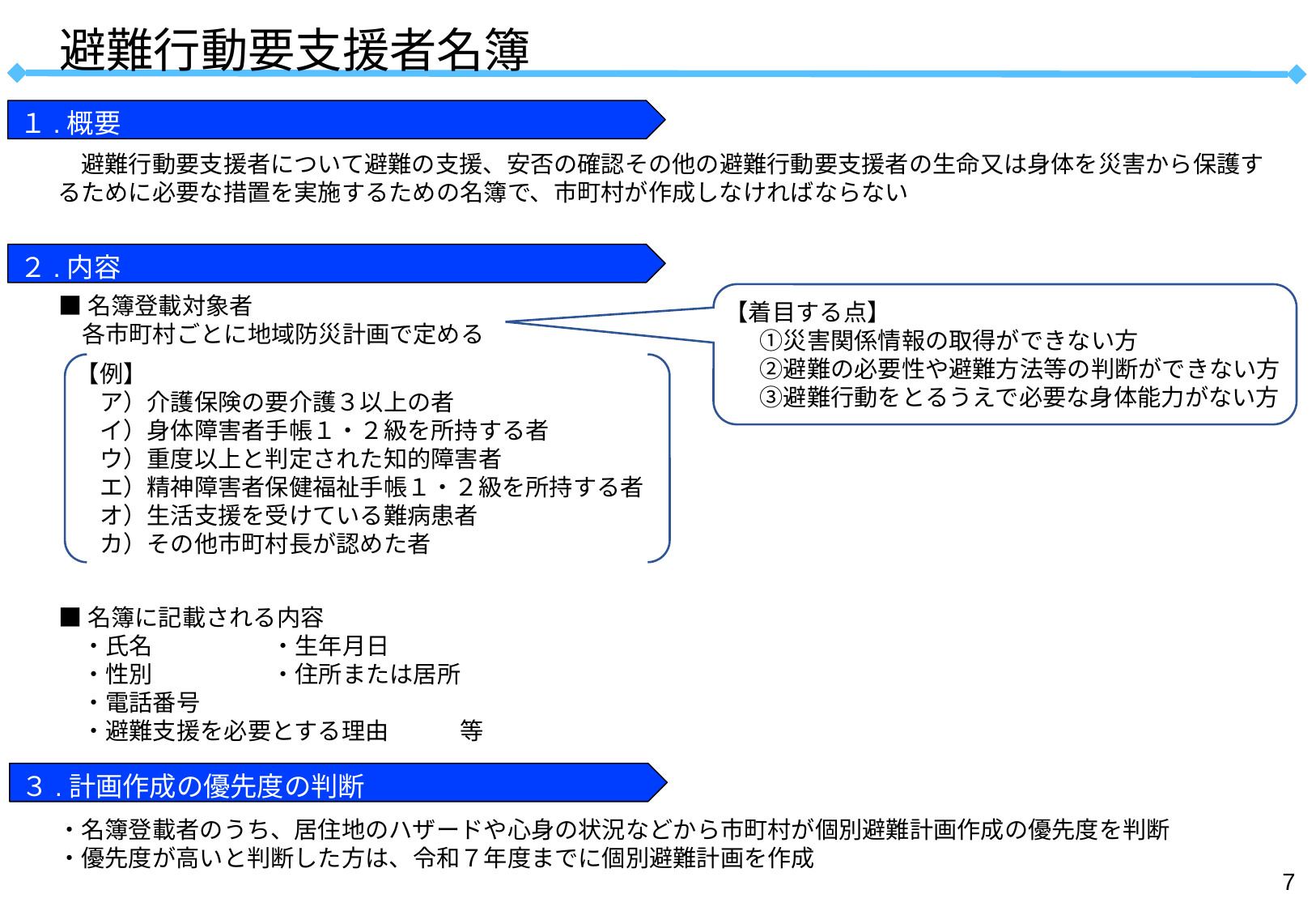

避難行動要支援者名簿

１.概要
　避難行動要支援者について避難の支援、安否の確認その他の避難行動要支援者の生命又は身体を災害から保護するために必要な措置を実施するための名簿で、市町村が作成しなければならない
２.内容
【着目する点】
 　①災害関係情報の取得ができない方
 　②避難の必要性や避難方法等の判断ができない方
 　③避難行動をとるうえで必要な身体能力がない方
■名簿登載対象者
　各市町村ごとに地域防災計画で定める

■名簿に記載される内容
　・氏名　　　　　・生年月日
　・性別　　　　　・住所または居所
　・電話番号
　・避難支援を必要とする理由　　　等
【例】
　ア）介護保険の要介護３以上の者
　イ）身体障害者手帳１・２級を所持する者
　ウ）重度以上と判定された知的障害者
　エ）精神障害者保健福祉手帳１・２級を所持する者
　オ）生活支援を受けている難病患者
　カ）その他市町村長が認めた者
３.計画作成の優先度の判断
・名簿登載者のうち、居住地のハザードや心身の状況などから市町村が個別避難計画作成の優先度を判断
・優先度が高いと判断した方は、令和７年度までに個別避難計画を作成
7